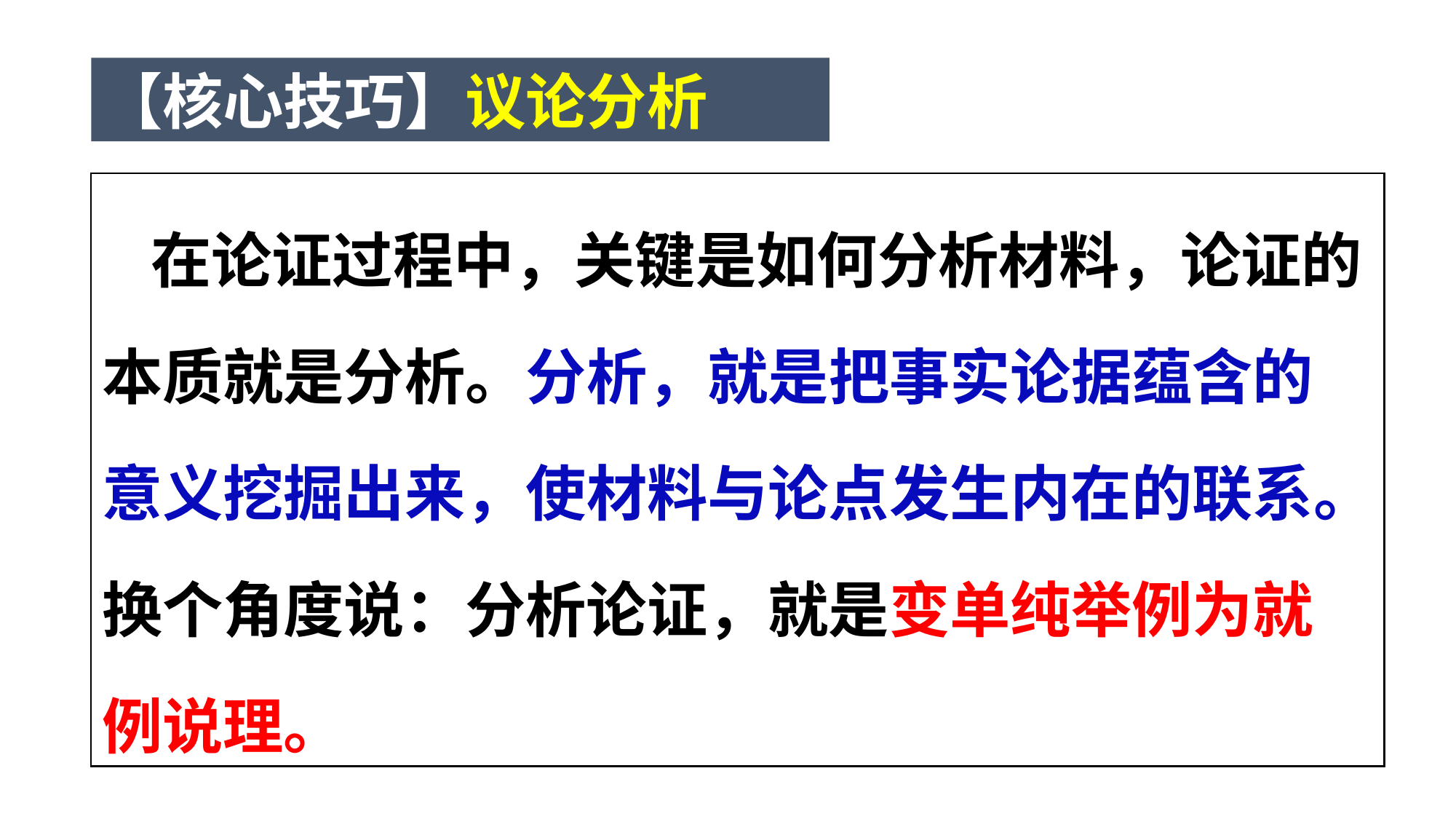

【核心技巧】议论分析
    在论证过程中，关键是如何分析材料，论证的本质就是分析。分析，就是把事实论据蕴含的意义挖掘出来，使材料与论点发生内在的联系。换个角度说：分析论证，就是变单纯举例为就例说理。